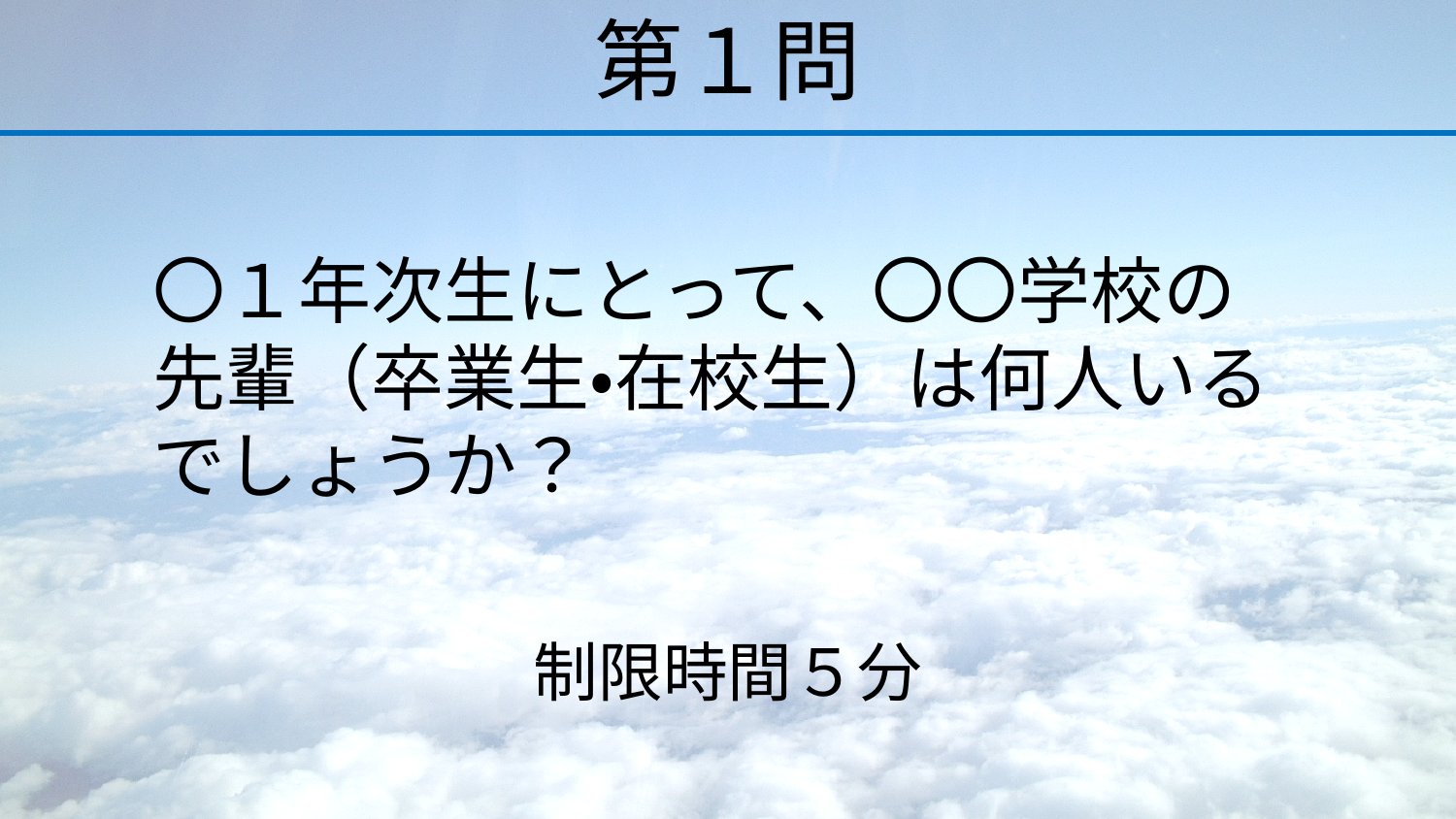

# 第１問
〇１年次生にとって、〇〇学校の先輩（卒業生・在校生）は何人いるでしょうか？
制限時間５分